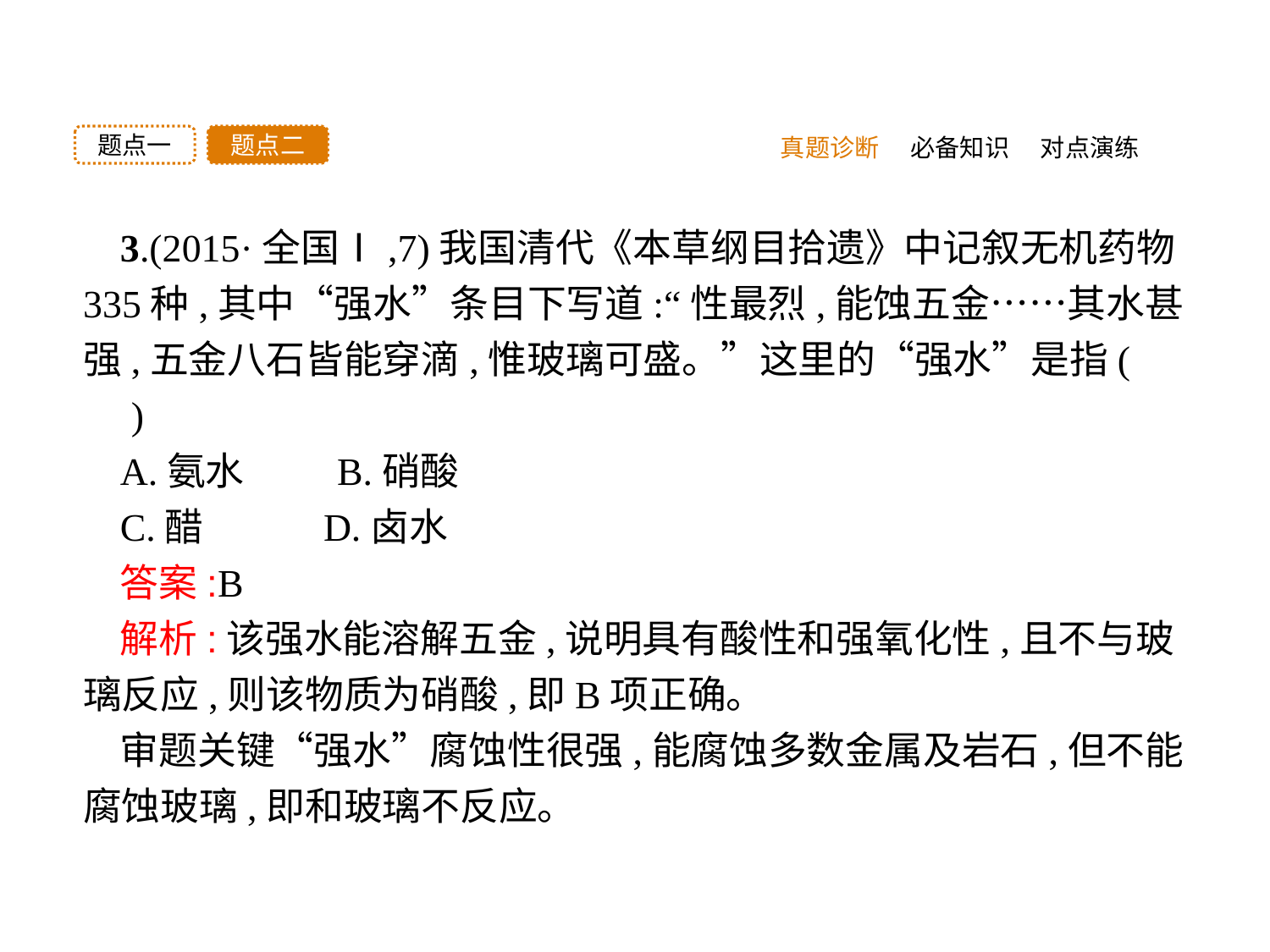

题点二
题点一
真题诊断
必备知识
对点演练
3.(2015·全国Ⅰ,7)我国清代《本草纲目拾遗》中记叙无机药物335种,其中“强水”条目下写道:“性最烈,能蚀五金……其水甚强,五金八石皆能穿滴,惟玻璃可盛。”这里的“强水”是指(　　)
A.氨水	B.硝酸
C.醋	            D.卤水
答案:B
解析:该强水能溶解五金,说明具有酸性和强氧化性,且不与玻璃反应,则该物质为硝酸,即B项正确。
审题关键“强水”腐蚀性很强,能腐蚀多数金属及岩石,但不能腐蚀玻璃,即和玻璃不反应。